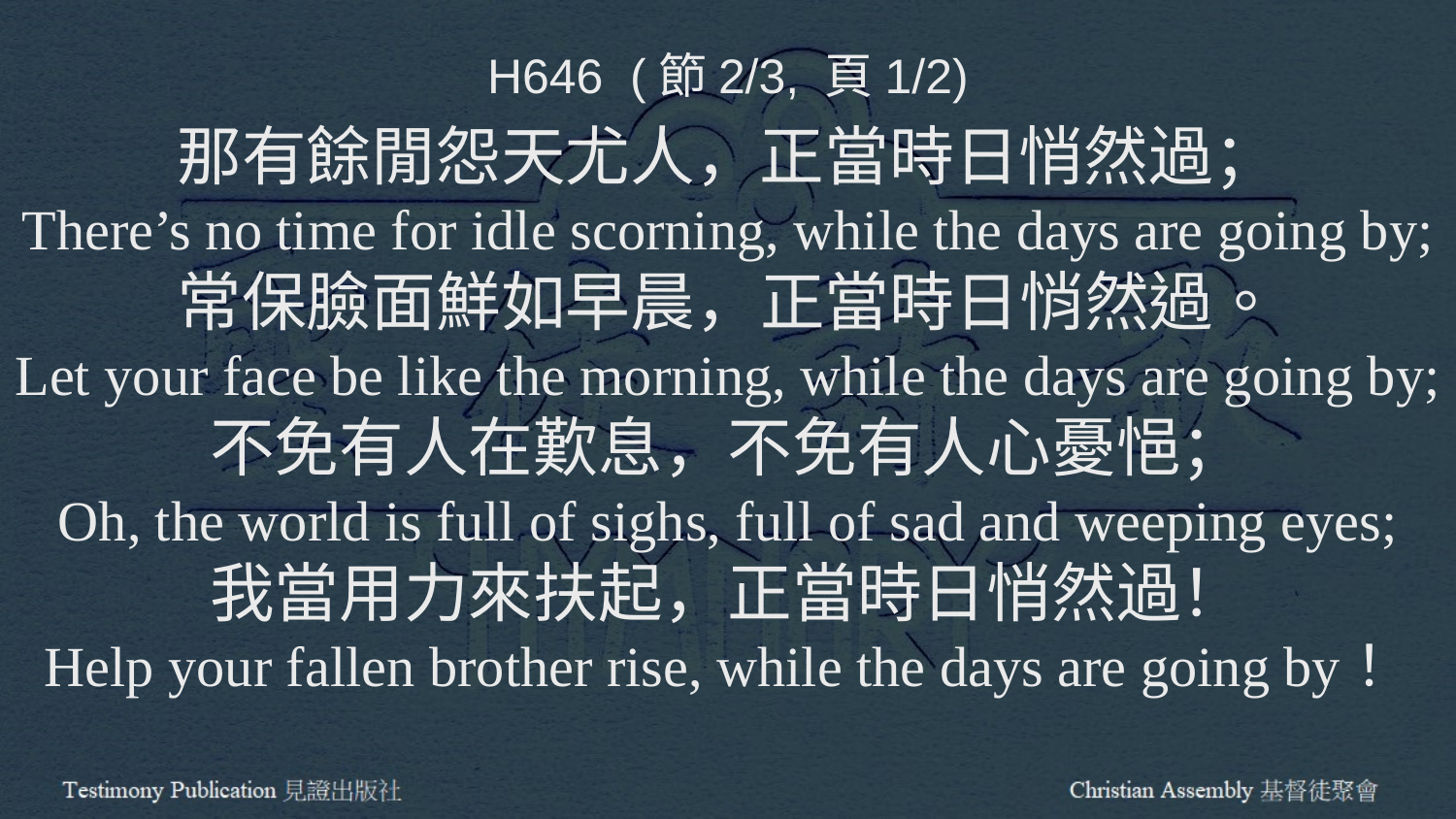

H646  (節2/3, 頁1/2)
那有餘閒怨天尤人，正當時日悄然過；
There’s no time for idle scorning, while the days are going by;
常保臉面鮮如早晨，正當時日悄然過。
Let your face be like the morning, while the days are going by;
不免有人在歎息，不免有人心憂悒；
Oh, the world is full of sighs, full of sad and weeping eyes;
我當用力來扶起，正當時日悄然過！
Help your fallen brother rise, while the days are going by！